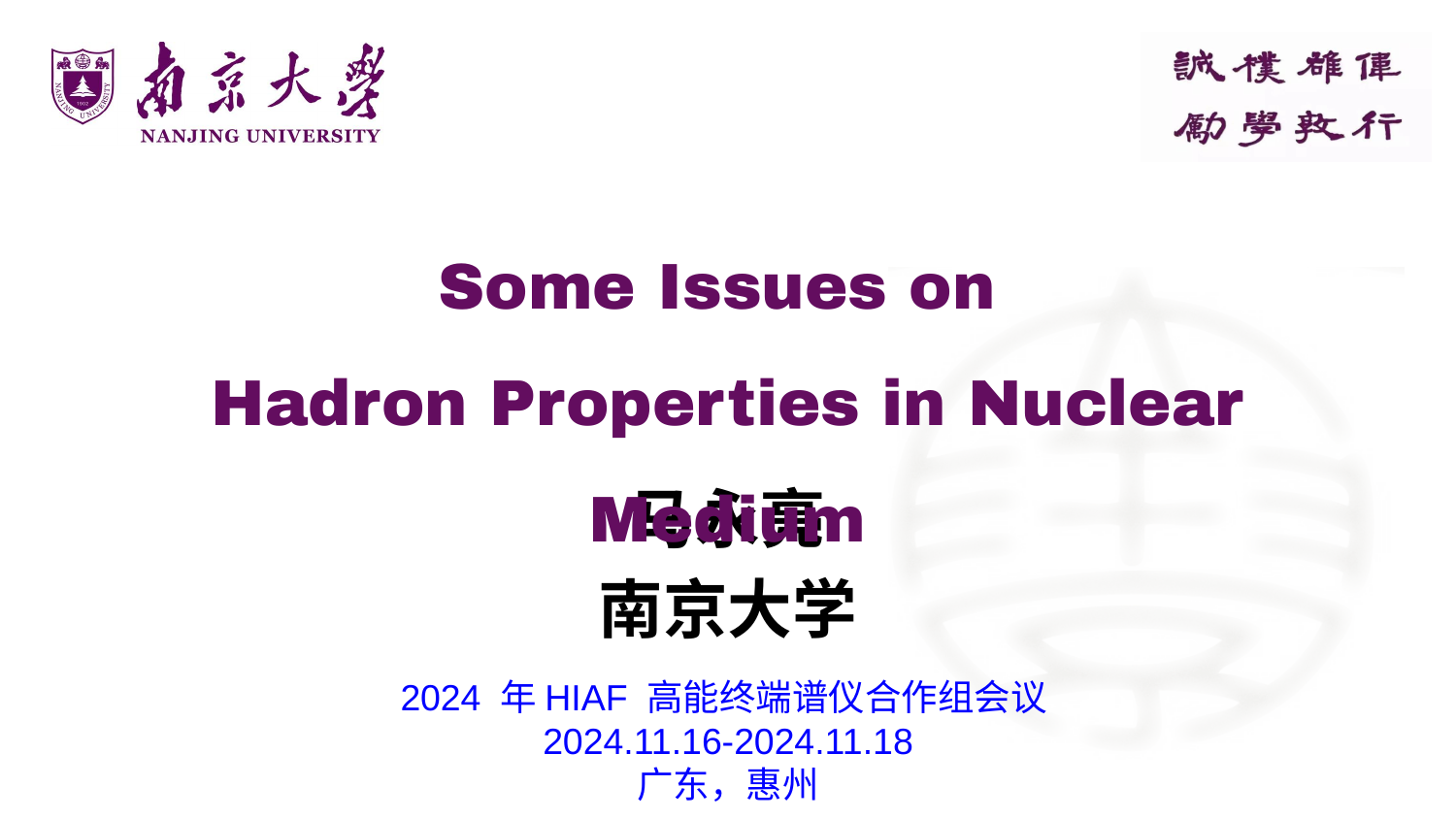

# Some Issues on Hadron Properties in Nuclear Medium
马永亮
南京大学
2024 年HIAF 高能终端谱仪合作组会议
2024.11.16-2024.11.18
广东，惠州